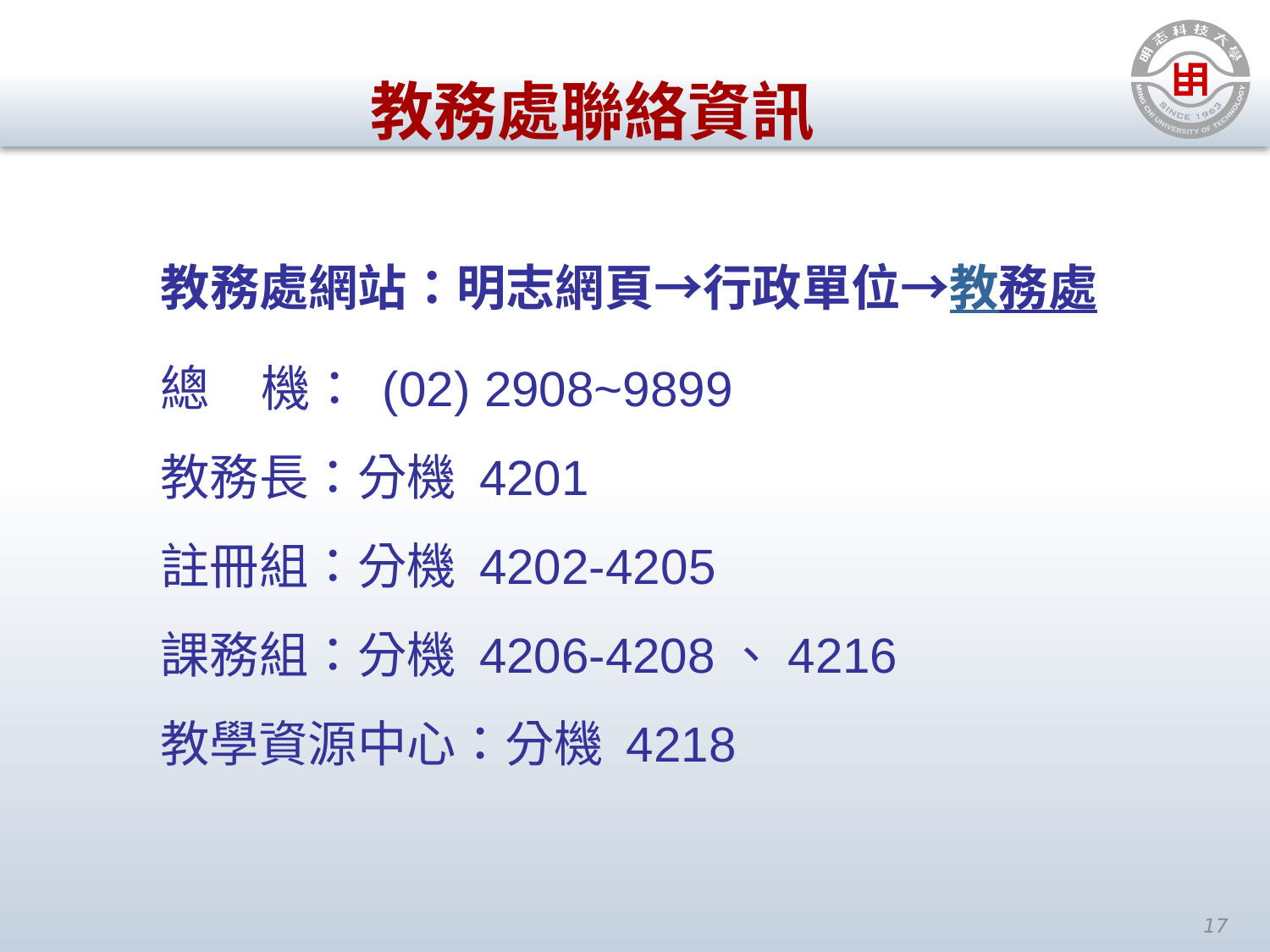

# 教務處聯絡資訊
教務處網站：明志網頁→行政單位→教務處  總	機： (02) 2908~9899
教務長：分機 4201
註冊組：分機 4202-4205
課務組：分機 4206-4208、4216
教學資源中心：分機 4218
17